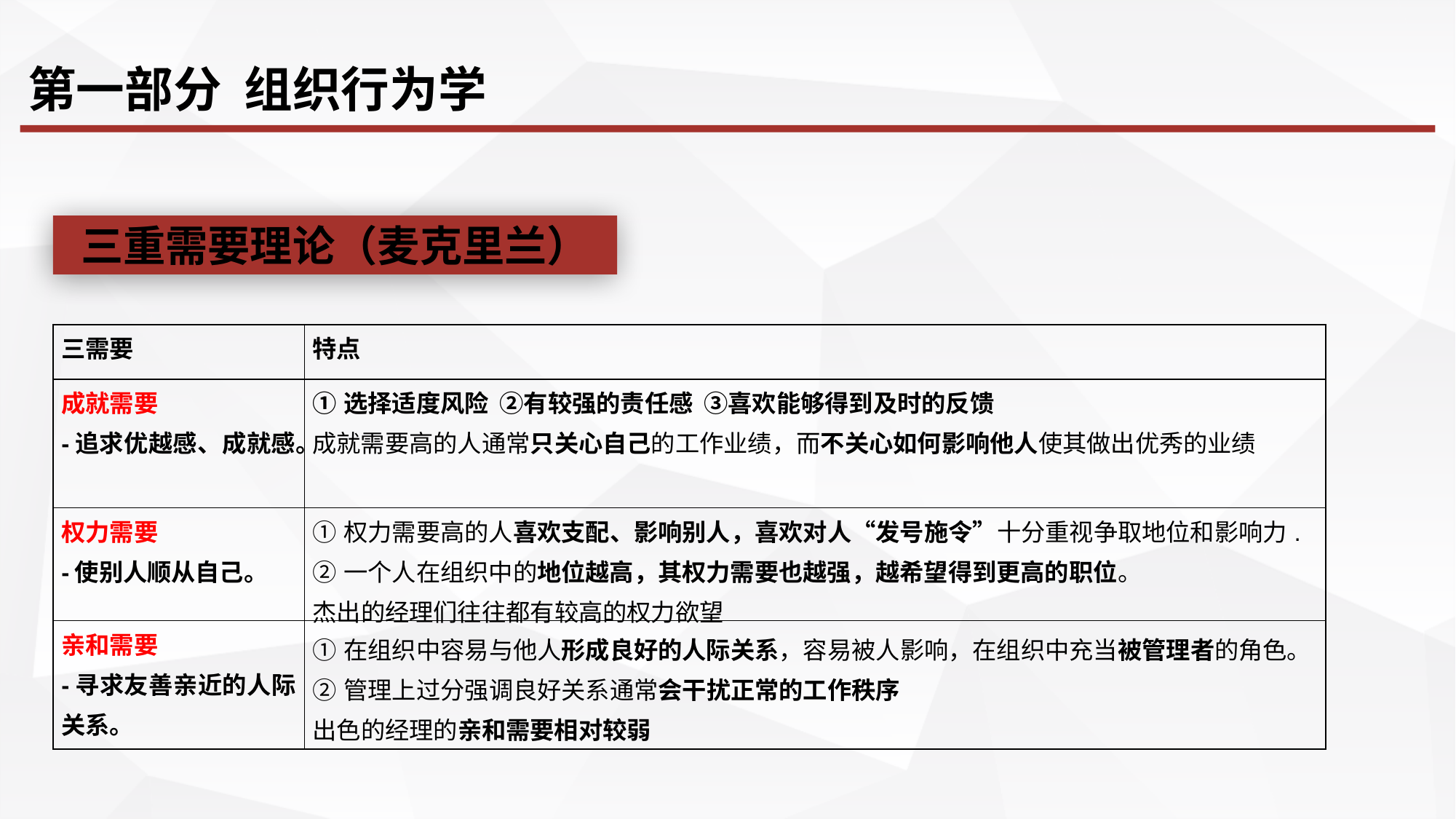

第一部分  组织行为学

三重需要理论（麦克里兰）
| 三需要 | 特点 |
| --- | --- |
| 成就需要 -追求优越感、成就感。 | ①选择适度风险 ②有较强的责任感 ③喜欢能够得到及时的反馈 成就需要高的人通常只关心自己的工作业绩，而不关心如何影响他人使其做出优秀的业绩 |
| 权力需要 -使别人顺从自己。 | ①权力需要高的人喜欢支配、影响别人，喜欢对人“发号施令”十分重视争取地位和影响力. ②一个人在组织中的地位越高，其权力需要也越强，越希望得到更高的职位。 杰出的经理们往往都有较高的权力欲望 |
| 亲和需要 -寻求友善亲近的人际关系。 | ①在组织中容易与他人形成良好的人际关系，容易被人影响，在组织中充当被管理者的角色。 ②管理上过分强调良好关系通常会干扰正常的工作秩序 出色的经理的亲和需要相对较弱 |